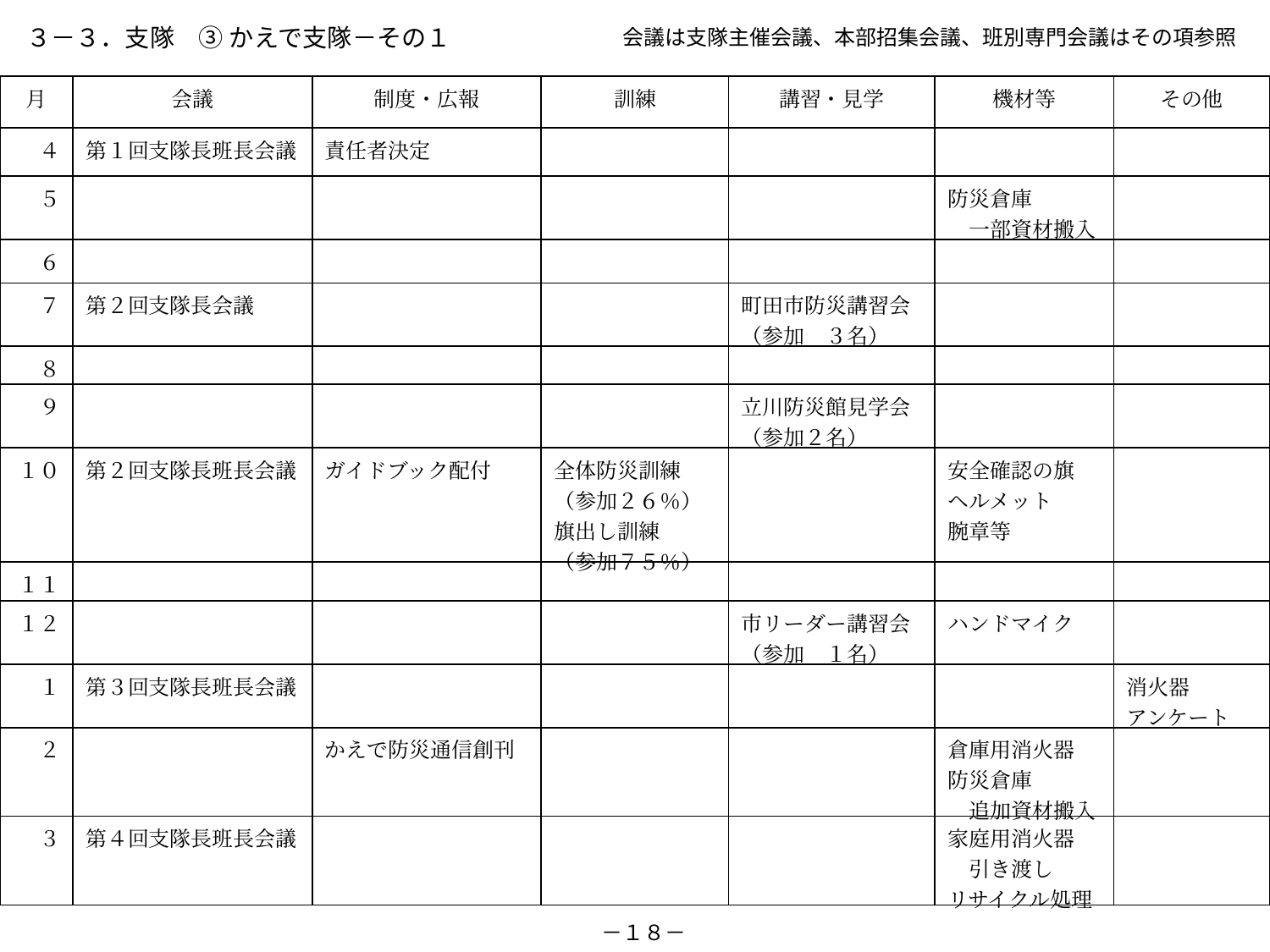

３－３．支隊
③かえで支隊－その１
会議は支隊主催会議、本部招集会議、班別専門会議はその項参照
| 月 | 会議 | 制度・広報 | 訓練 | 講習・見学 | 機材等 | その他 |
| --- | --- | --- | --- | --- | --- | --- |
| ４ | 第１回支隊長班長会議 | 責任者決定 |  |  |  |  |
| ５ |  |  |  |  | 防災倉庫 　一部資材搬入 |  |
| ６ |  |  |  |  |  |  |
| ７ | 第２回支隊長会議 |  |  | 町田市防災講習会 （参加　３名） |  |  |
| ８ |  |  |  |  |  |  |
| ９ |  |  |  | 立川防災館見学会 （参加２名） |  |  |
| １０ | 第２回支隊長班長会議 | ガイドブック配付 | 全体防災訓練 （参加２６％） 旗出し訓練 （参加７５％） |  | 安全確認の旗 ヘルメット 腕章等 |  |
| １１ |  |  |  |  |  |  |
| １２ |  |  |  | 市リーダー講習会 （参加　１名） | ハンドマイク |  |
| １ | 第３回支隊長班長会議 |  |  |  |  | 消火器 アンケート |
| ２ |  | かえで防災通信創刊 |  |  | 倉庫用消火器 防災倉庫 　追加資材搬入 |  |
| ３ | 第４回支隊長班長会議 |  |  |  | 家庭用消火器 　引き渡し リサイクル処理 |  |
－１８－